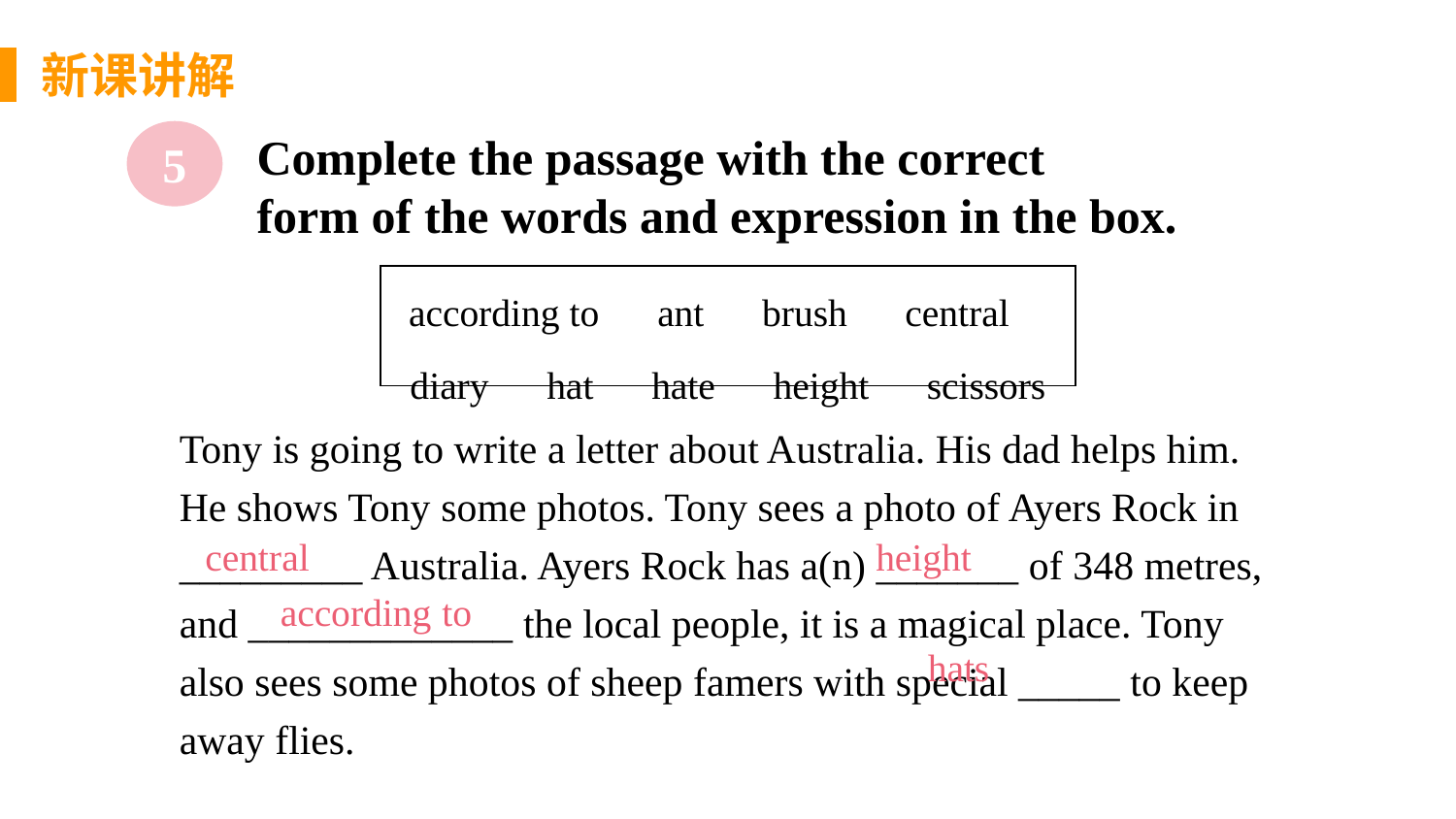

新课讲解

5
Complete the passage with the correct
form of the words and expression in the box.
思 考
| according to　ant　brush　central　diary　hat　hate　height　scissors |
| --- |
Tony is going to write a letter about Australia. His dad helps him. He shows Tony some photos. Tony sees a photo of Ayers Rock in _________ Australia. Ayers Rock has a(n) _______ of 348 metres, and _____________ the local people, it is a magical place. Tony also sees some photos of sheep famers with special _____ to keep away flies.
central
height
according to
hats